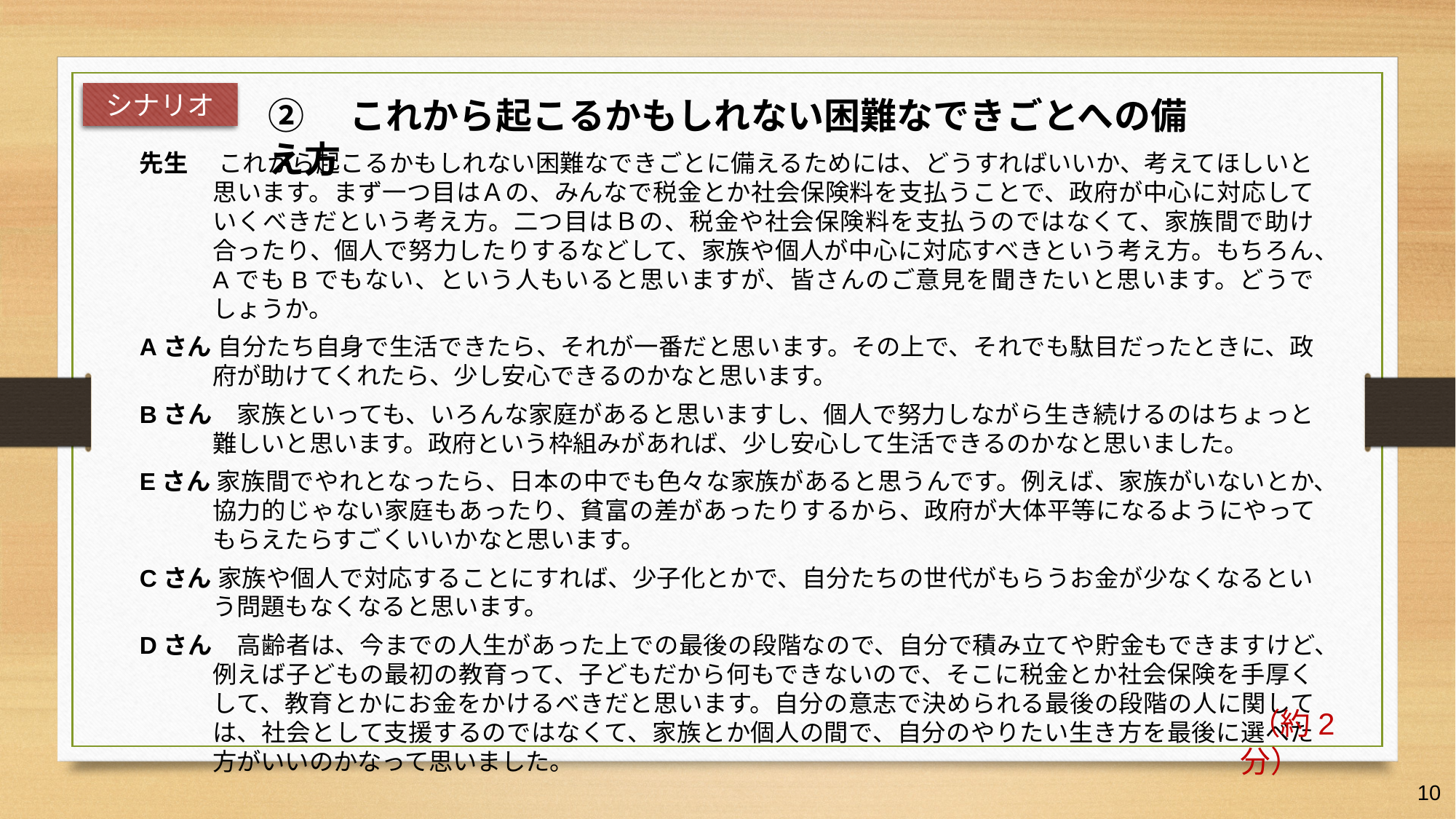

シナリオ
②　これから起こるかもしれない困難なできごとへの備え方
先生　 これから起こるかもしれない困難なできごとに備えるためには、どうすればいいか、考えてほしいと思います。まず一つ目はＡの、みんなで税金とか社会保険料を支払うことで、政府が中心に対応していくべきだという考え方。二つ目はＢの、税金や社会保険料を支払うのではなくて、家族間で助け合ったり、個人で努力したりするなどして、家族や個人が中心に対応すべきという考え方。もちろん、AでもBでもない、という人もいると思いますが、皆さんのご意見を聞きたいと思います。どうでしょうか。
Aさん 自分たち自身で生活できたら、それが一番だと思います。その上で、それでも駄目だったときに、政府が助けてくれたら、少し安心できるのかなと思います。
Bさん　家族といっても、いろんな家庭があると思いますし、個人で努力しながら生き続けるのはちょっと難しいと思います。政府という枠組みがあれば、少し安心して生活できるのかなと思いました。
Eさん 家族間でやれとなったら、日本の中でも色々な家族があると思うんです。例えば、家族がいないとか、協力的じゃない家庭もあったり、貧富の差があったりするから、政府が大体平等になるようにやってもらえたらすごくいいかなと思います。
Cさん 家族や個人で対応することにすれば、少子化とかで、自分たちの世代がもらうお金が少なくなるという問題もなくなると思います。
Dさん　高齢者は、今までの人生があった上での最後の段階なので、自分で積み立てや貯金もできますけど、例えば子どもの最初の教育って、子どもだから何もできないので、そこに税金とか社会保険を手厚くして、教育とかにお金をかけるべきだと思います。自分の意志で決められる最後の段階の人に関しては、社会として支援するのではなくて、家族とか個人の間で、自分のやりたい生き方を最後に選べた方がいいのかなって思いました。
　（約2分）
10